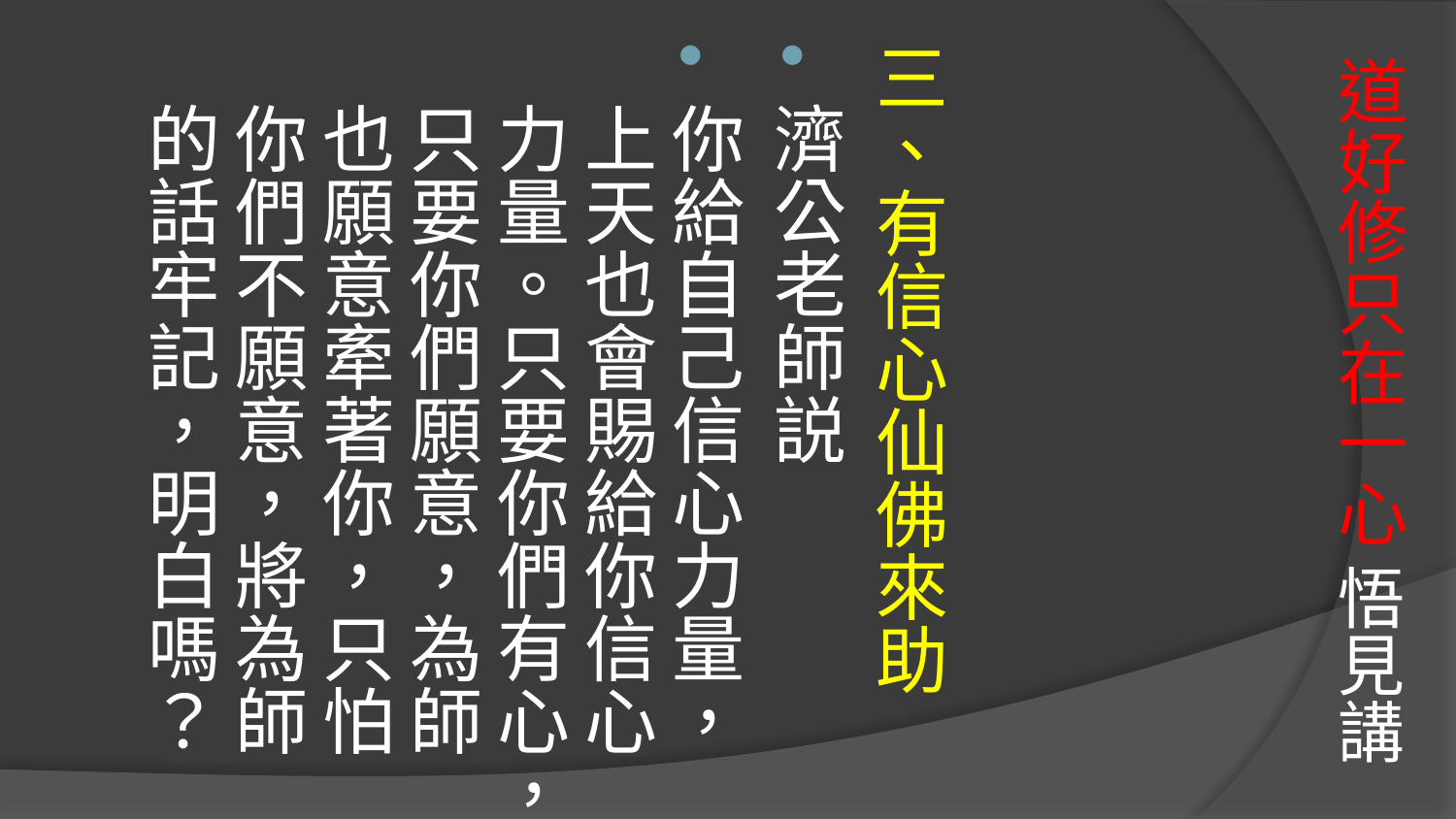

三、有信心仙佛來助
濟公老師説
你給自己信心力量，上天也會賜給你信心力量。只要你們有心，只要你們願意，為師也願意牽著你，只怕你們不願意，將為師的話牢記，明白嗎？

# 道好修只在一心 悟見講